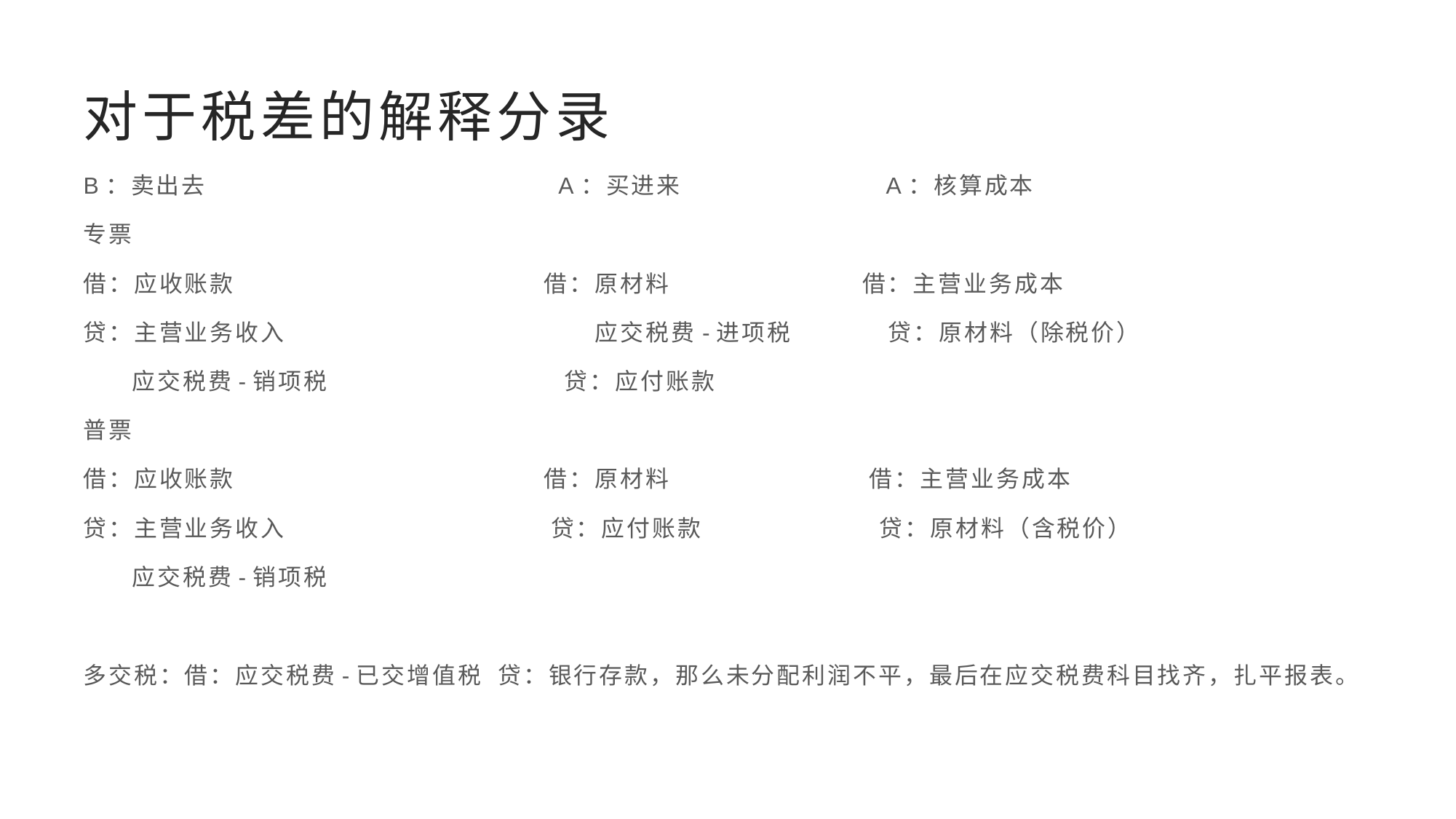

# 对于税差的解释分录
B：卖出去                                               A：买进来                           A：核算成本
专票
借：应收账款                                          借：原材料                          借：主营业务成本
贷：主营业务收入                                          应交税费-进项税             贷：原材料（除税价）
      应交税费-销项税                                贷：应付账款
普票
借：应收账款                                          借：原材料                           借：主营业务成本
贷：主营业务收入                                    贷：应付账款                        贷：原材料（含税价）
      应交税费-销项税

多交税：借：应交税费-已交增值税  贷：银行存款，那么未分配利润不平，最后在应交税费科目找齐，扎平报表。